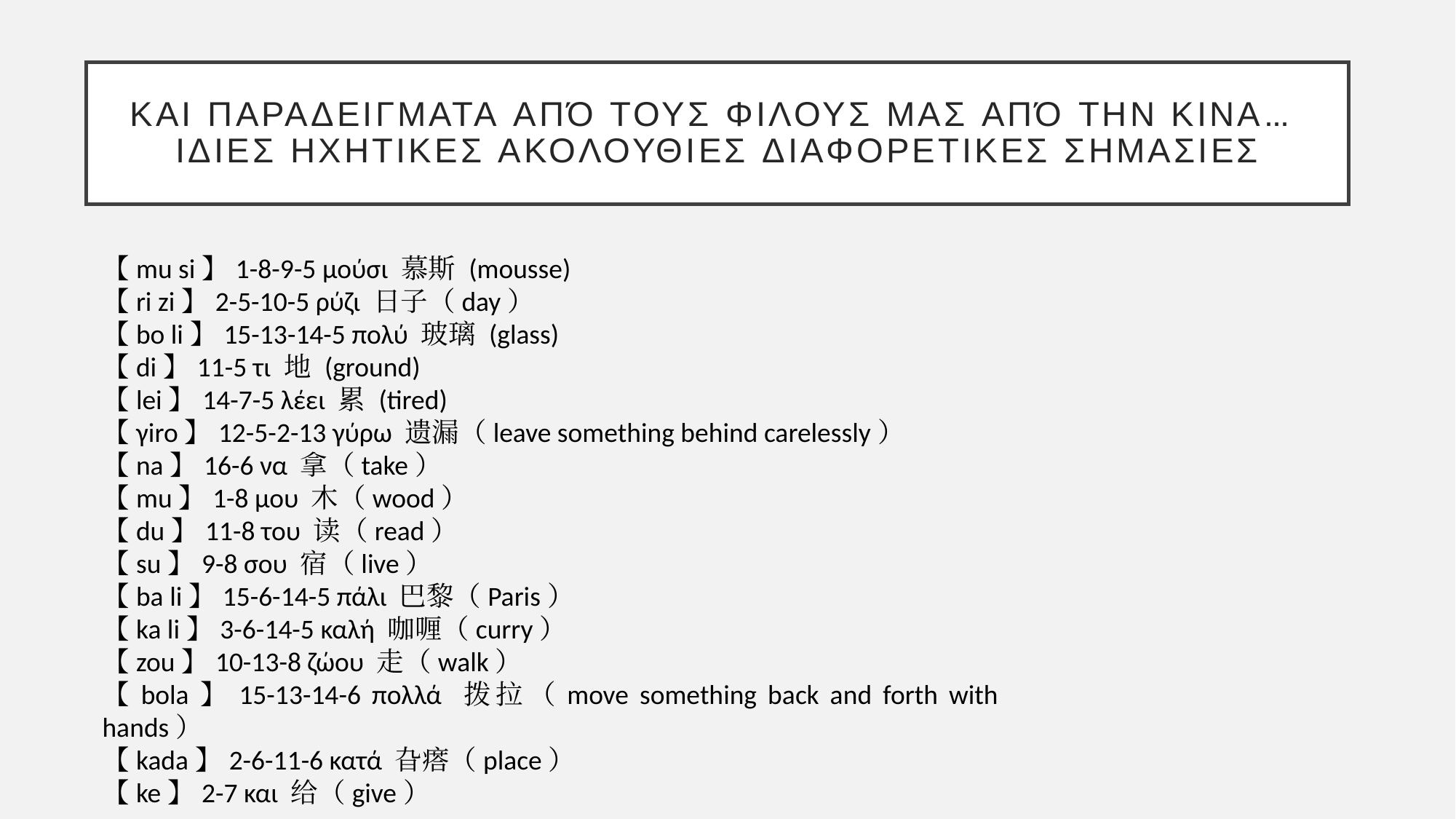

# Και παραδειγματα από τους φιλουσ μας από την κινα… ιδιεσ ηχητικεσ ακολουθιεσ διαφορετικεσ σημασιες
【mu si】1-8-9-5 μούσι 慕斯 (mousse)
【ri zi】2-5-10-5 ρύζι 日子（day）
【bo li】15-13-14-5 πολύ 玻璃 (glass)
【di】11-5 τι 地 (ground)
【lei】14-7-5 λέει 累 (tired)
【γiro】12-5-2-13 γύρω 遗漏（leave something behind carelessly）
【na】16-6 να 拿（take）
【mu】1-8 μου 木（wood）
【du】11-8 του 读（read）
【su】9-8 σου 宿（live）
【ba li】15-6-14-5 πάλι 巴黎（Paris）
【ka li】3-6-14-5 καλή 咖喱（curry）
【zou】10-13-8 ζώου 走（walk）
【bola】15-13-14-6 πολλά 拨拉（move something back and forth with hands）
【kada】2-6-11-6 κατά 旮瘩（place）
【ke】2-7 και 给（give）